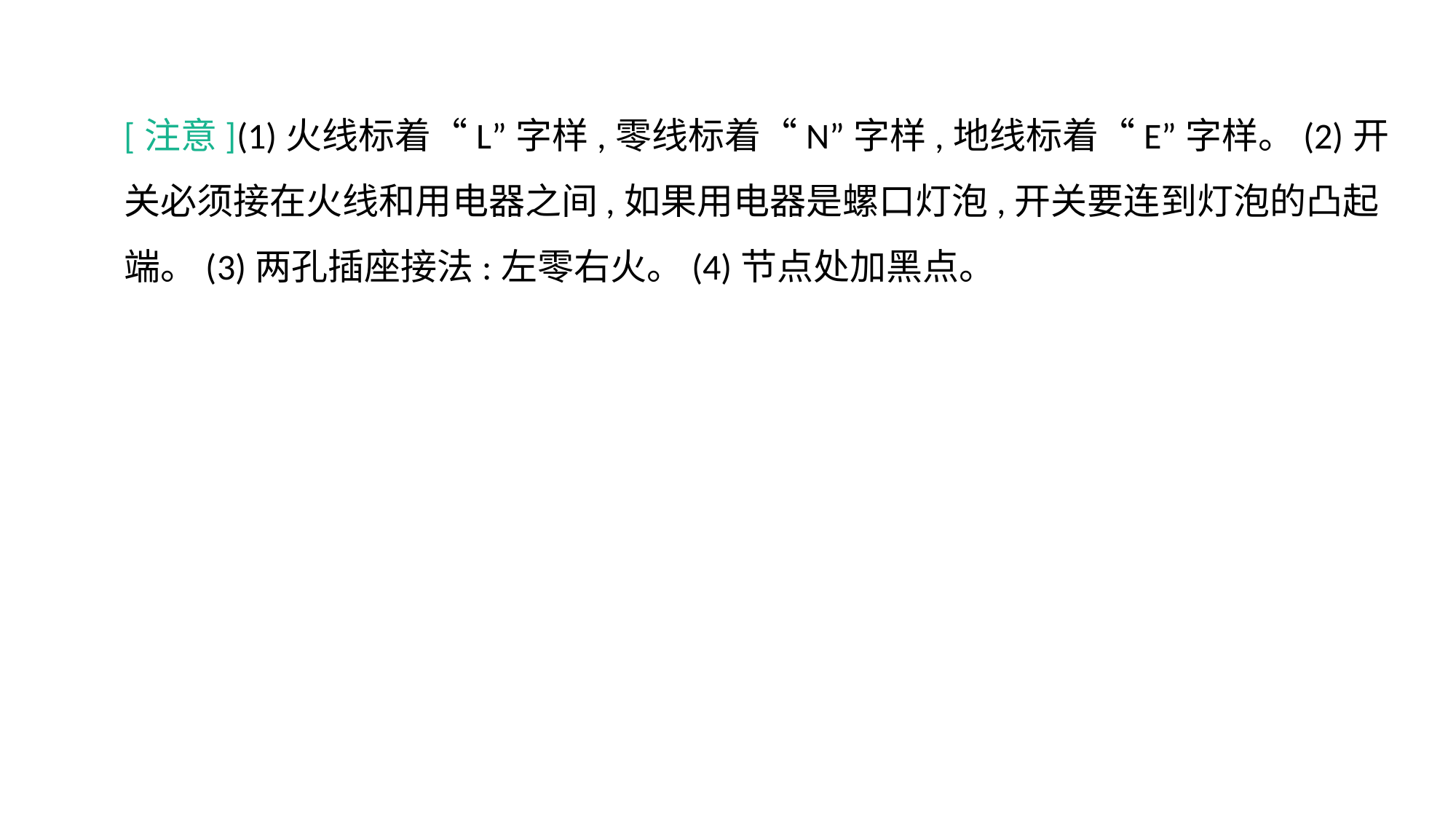

[注意](1)火线标着“L”字样,零线标着“N”字样,地线标着“E”字样。(2)开关必须接在火线和用电器之间,如果用电器是螺口灯泡,开关要连到灯泡的凸起端。(3)两孔插座接法:左零右火。(4)节点处加黑点。